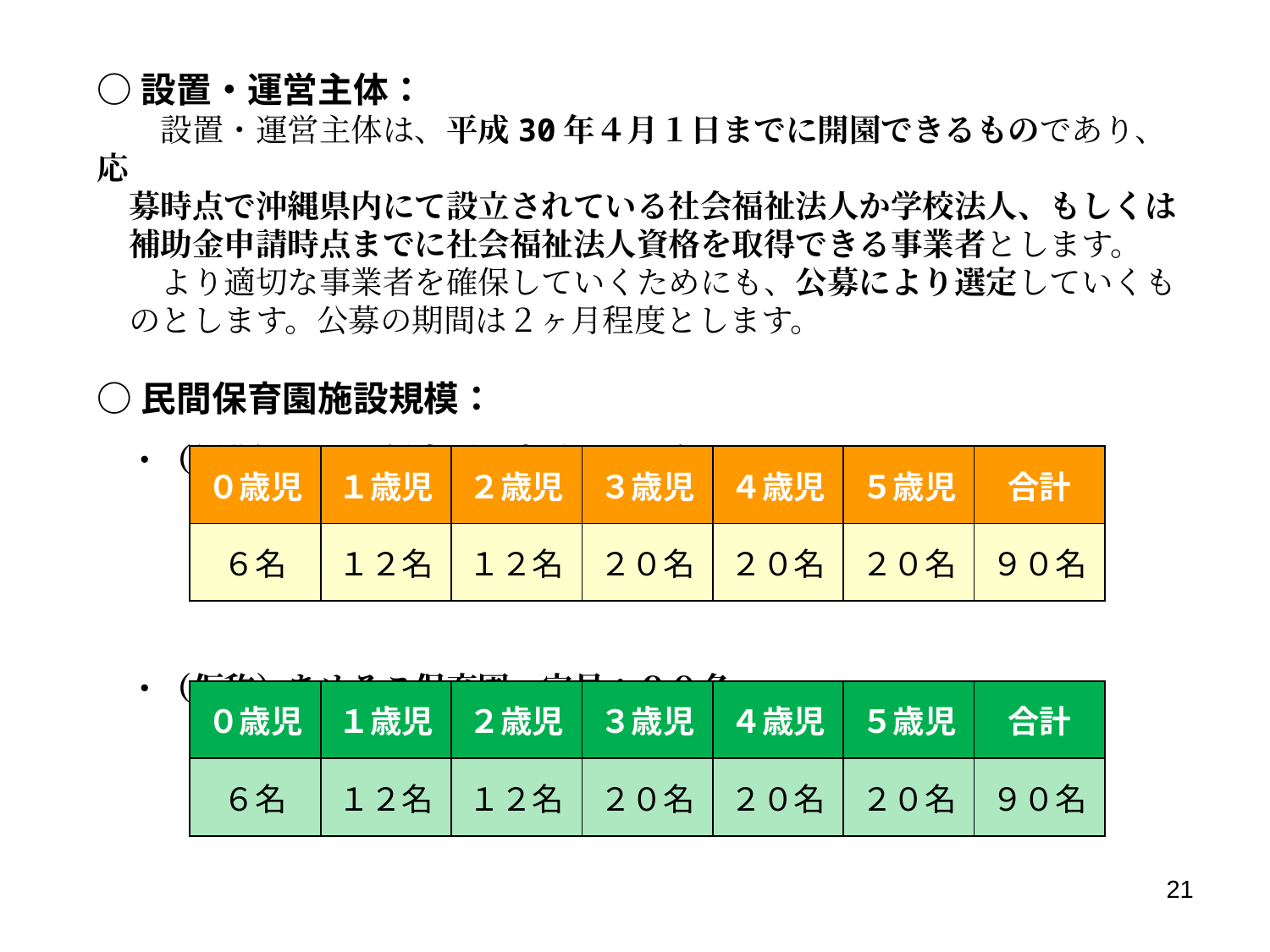

○設置・運営主体：
　　設置・運営主体は、平成30年４月１日までに開園できるものであり、応
　募時点で沖縄県内にて設立されている社会福祉法人か学校法人、もしくは
　補助金申請時点までに社会福祉法人資格を取得できる事業者とします。
　　より適切な事業者を確保していくためにも、公募により選定していくも
　のとします。公募の期間は２ヶ月程度とします。

○民間保育園施設規模：
　・（仮称）かねし保育園　定員：９０名

　・（仮称）あめそこ保育園　定員：９０名

| ０歳児 | １歳児 | ２歳児 | ３歳児 | ４歳児 | ５歳児 | 合計 |
| --- | --- | --- | --- | --- | --- | --- |
| ６名 | １２名 | １２名 | ２０名 | ２０名 | ２０名 | ９０名 |
| ０歳児 | １歳児 | ２歳児 | ３歳児 | ４歳児 | ５歳児 | 合計 |
| --- | --- | --- | --- | --- | --- | --- |
| ６名 | １２名 | １２名 | ２０名 | ２０名 | ２０名 | ９０名 |
21